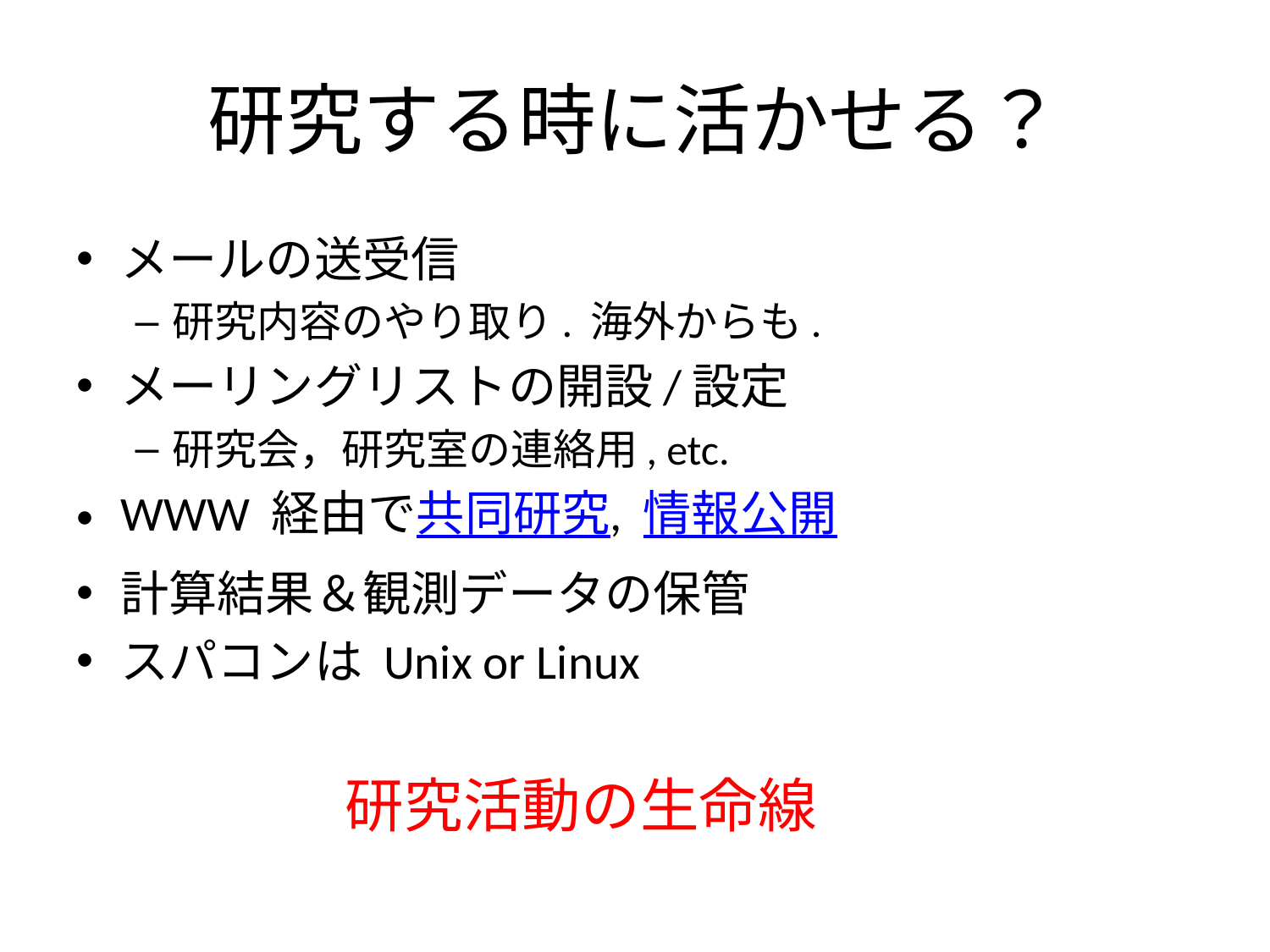

# 研究する時に活かせる？
メールの送受信
研究内容のやり取り. 海外からも.
メーリングリストの開設/設定
研究会，研究室の連絡用, etc.
WWW 経由で共同研究, 情報公開
計算結果＆観測データの保管
スパコンは Unix or Linux

                        研究活動の生命線